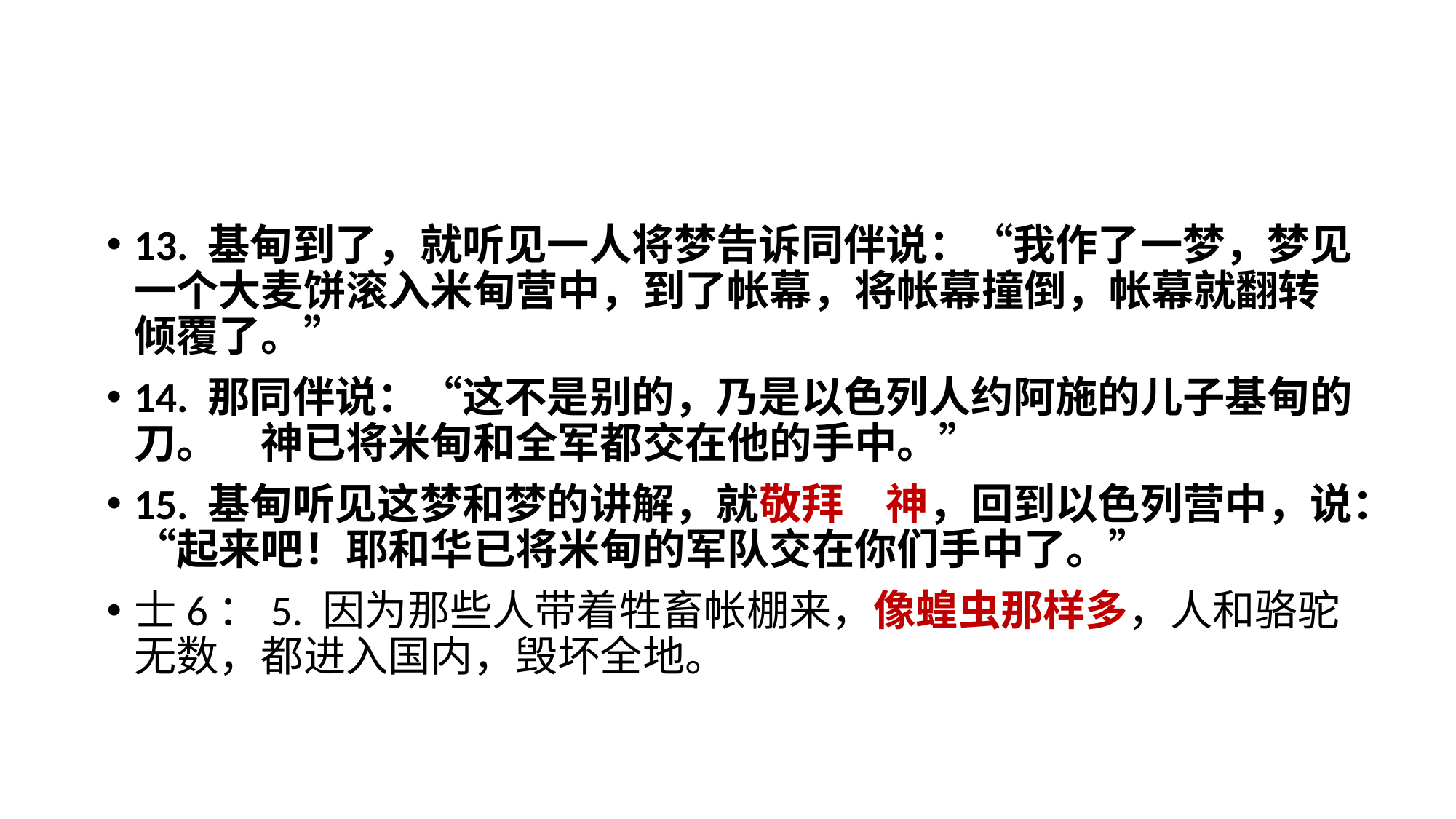

13. 基甸到了，就听见一人将梦告诉同伴说：“我作了一梦，梦见一个大麦饼滚入米甸营中，到了帐幕，将帐幕撞倒，帐幕就翻转倾覆了。”
14. 那同伴说：“这不是别的，乃是以色列人约阿施的儿子基甸的刀。　神已将米甸和全军都交在他的手中。”
15. 基甸听见这梦和梦的讲解，就敬拜　神，回到以色列营中，说：“起来吧！耶和华已将米甸的军队交在你们手中了。”
士6：5. 因为那些人带着牲畜帐棚来，像蝗虫那样多，人和骆驼无数，都进入国内，毁坏全地。